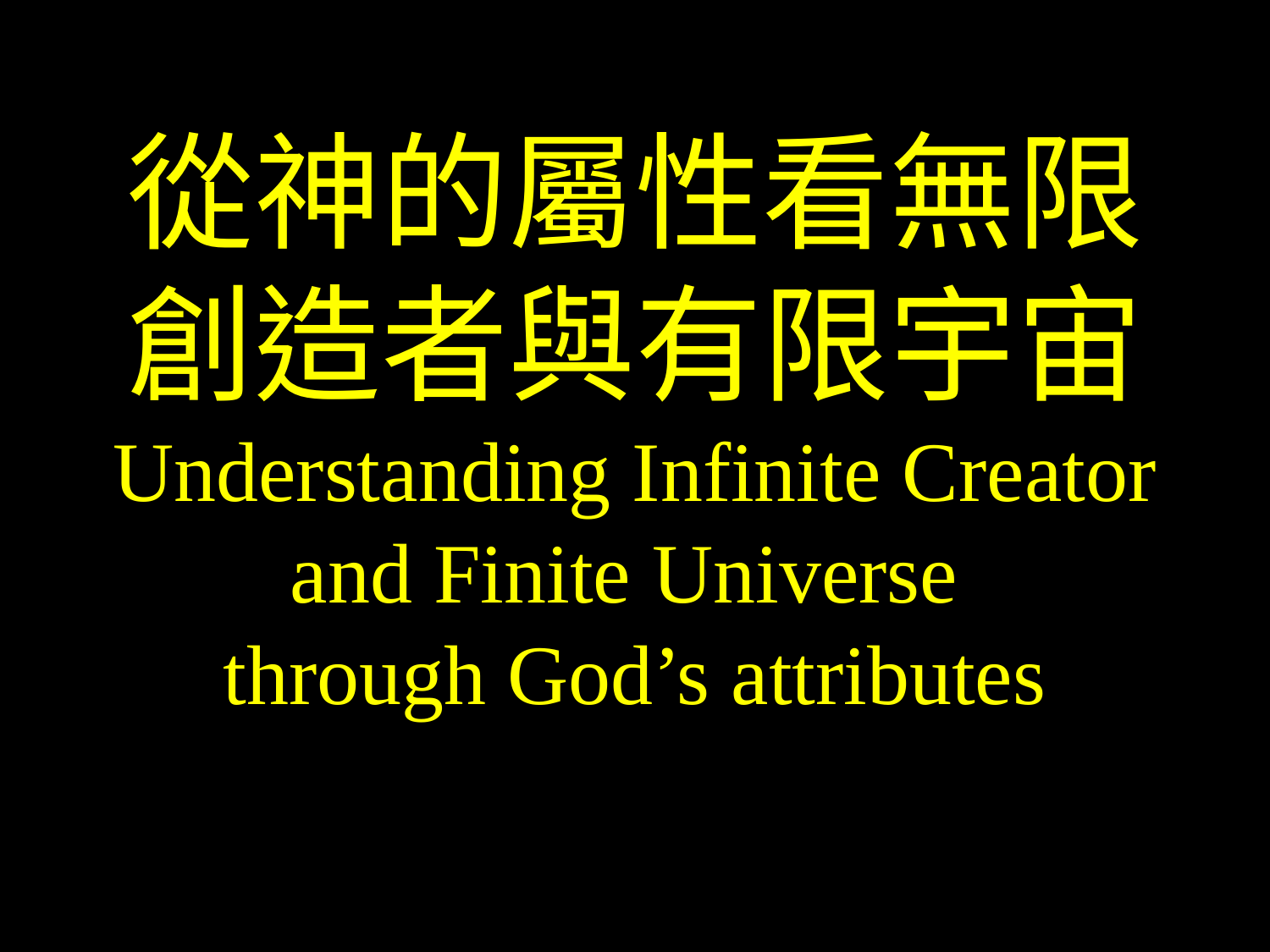

從神的屬性看無限創造者與有限宇宙
Understanding Infinite Creator and Finite Universe
through God’s attributes